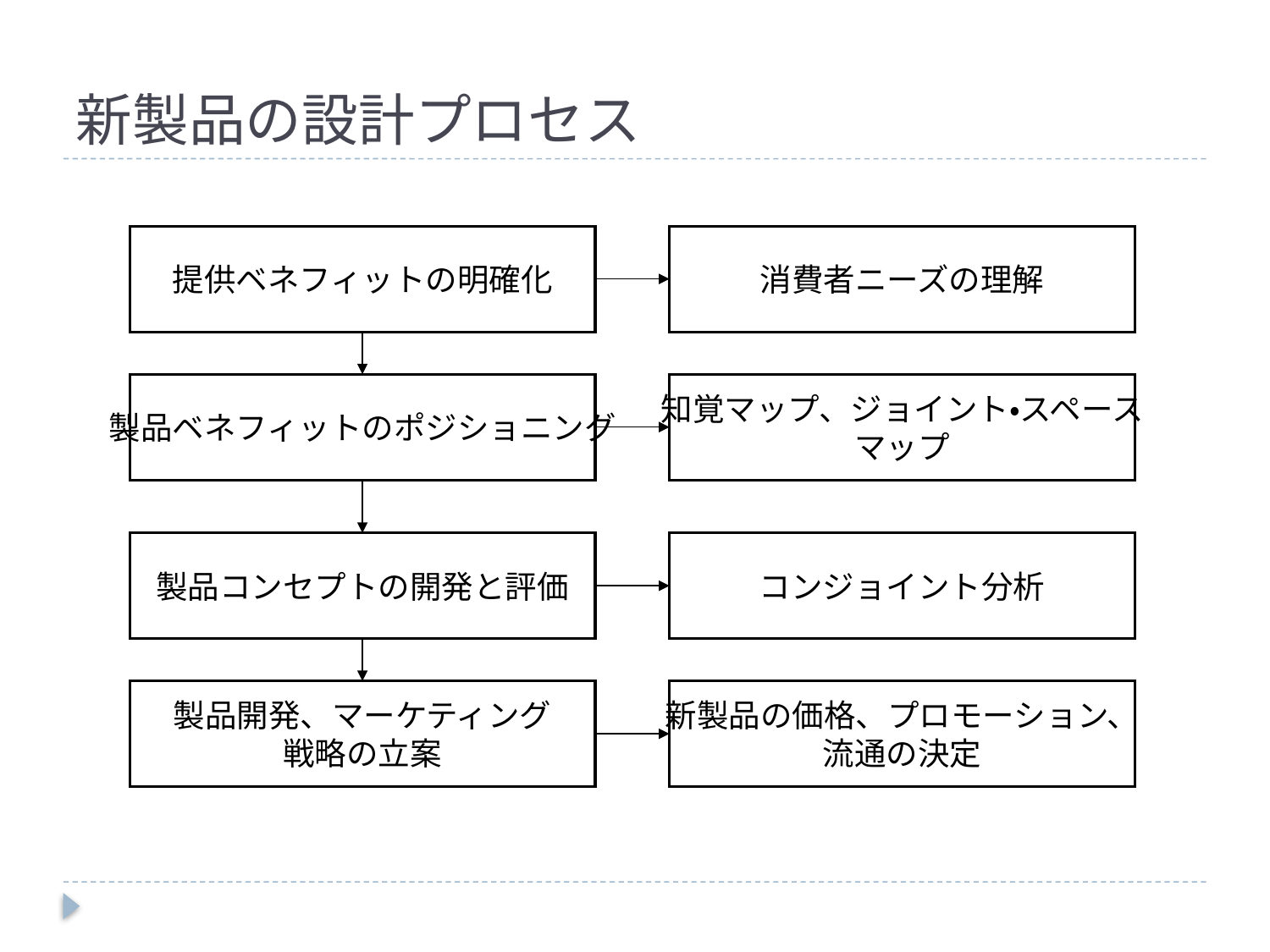

# 新製品の設計プロセス
提供ベネフィットの明確化
消費者ニーズの理解
製品ベネフィットのポジショニング
知覚マップ、ジョイント・スペース
マップ
製品コンセプトの開発と評価
コンジョイント分析
製品開発、マーケティング
戦略の立案
新製品の価格、プロモーション、
流通の決定